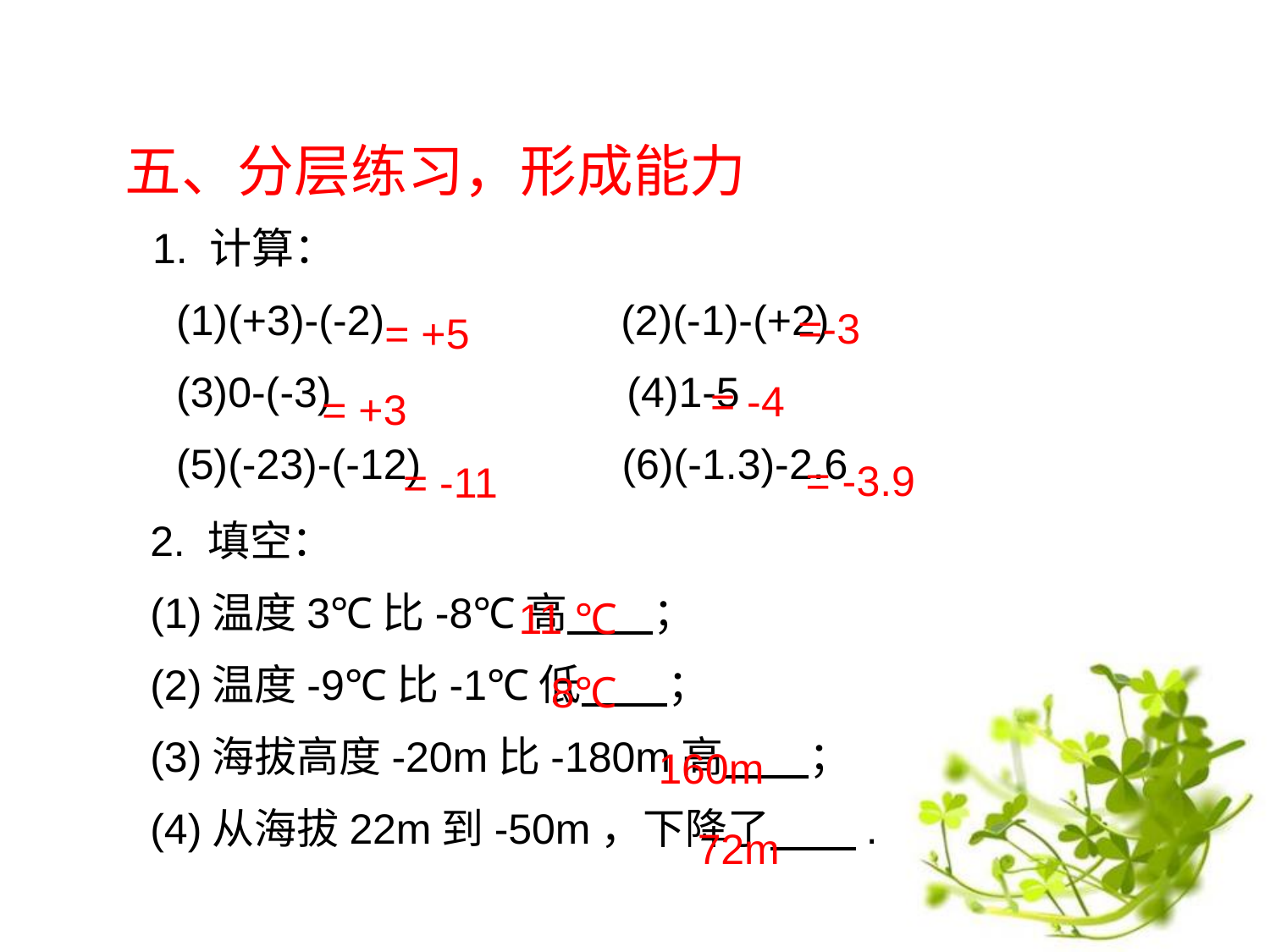

五、分层练习，形成能力
1. 计算：
  (1)(+3)-(-2)                    (2)(-1)-(+2)
  (3)0-(-3)                         (4)1-5
  (5)(-23)-(-12)                 (6)(-1.3)-2.6
=-3
= +5
= -4
= +3
= -3.9
= -11
2. 填空：
(1)温度3℃比-8℃高         ；
(2)温度-9℃比-1℃低         ；
(3)海拔高度-20m比-180m高         ；
(4)从海拔22m到-50m，下降了         .
11 ℃
8℃
160m
72m